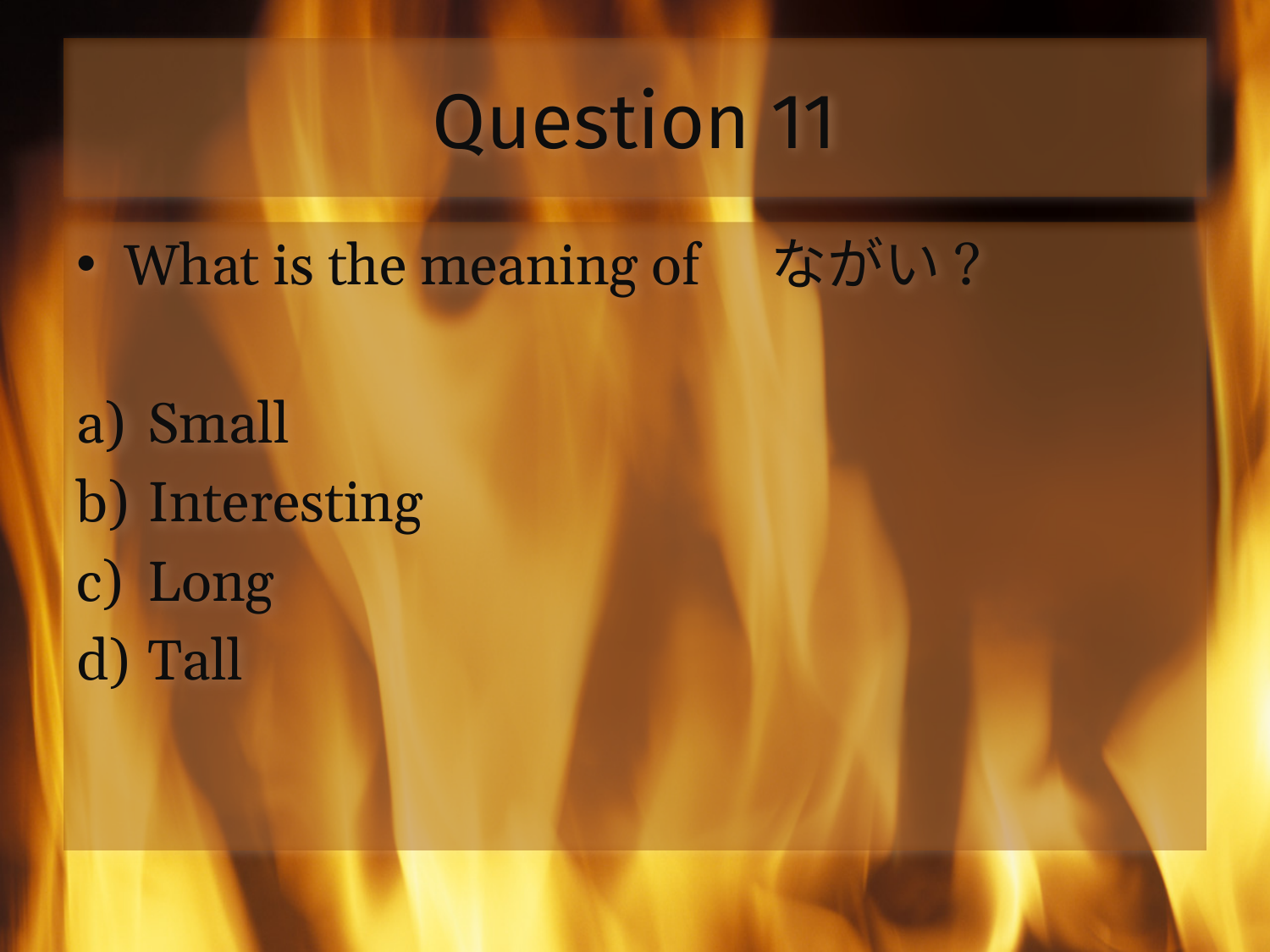

# Question 11
What is the meaning of　ながい?

Small
Interesting
Long
Tall